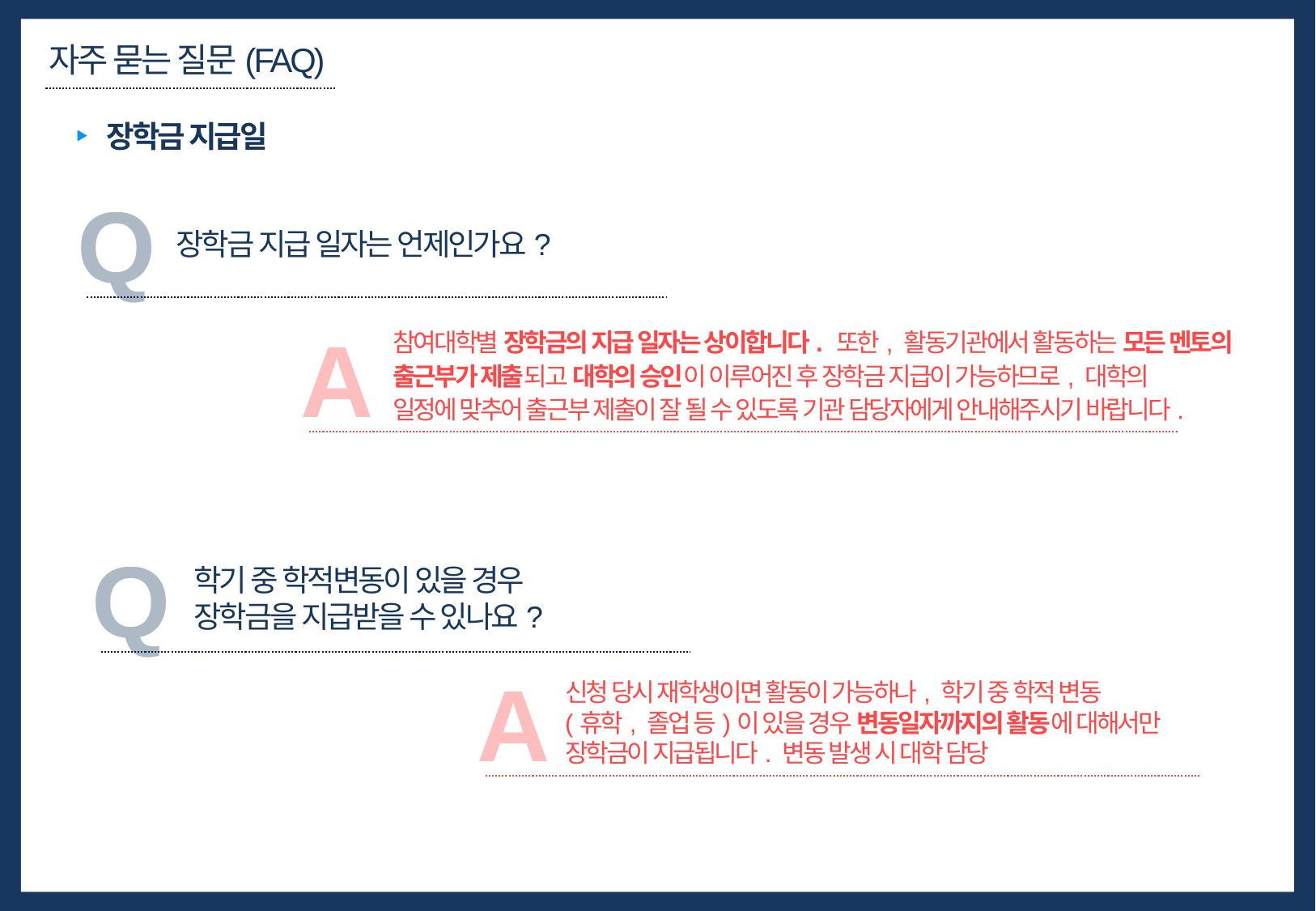

자주 묻는 질문(FAQ)
장학금 지급일

Q
장학금 지급 일자는 언제인가요?
A
참여대학별 장학금의 지급 일자는 상이합니다. 또한, 활동기관에서 활동하는 모든 멘토의
출근부가 제출되고 대학의 승인이 이루어진 후 장학금 지급이 가능하므로, 대학의
일정에 맞추어 출근부 제출이 잘 될 수 있도록 기관 담당자에게 안내해주시기 바랍니다.
Q
학기 중 학적변동이 있을 경우
장학금을 지급받을 수 있나요?
A
신청 당시 재학생이면 활동이 가능하나, 학기 중 학적 변동
(휴학, 졸업 등)이 있을 경우 변동일자까지의 활동에 대해서만
장학금이 지급됩니다. 변동 발생 시 대학 담당